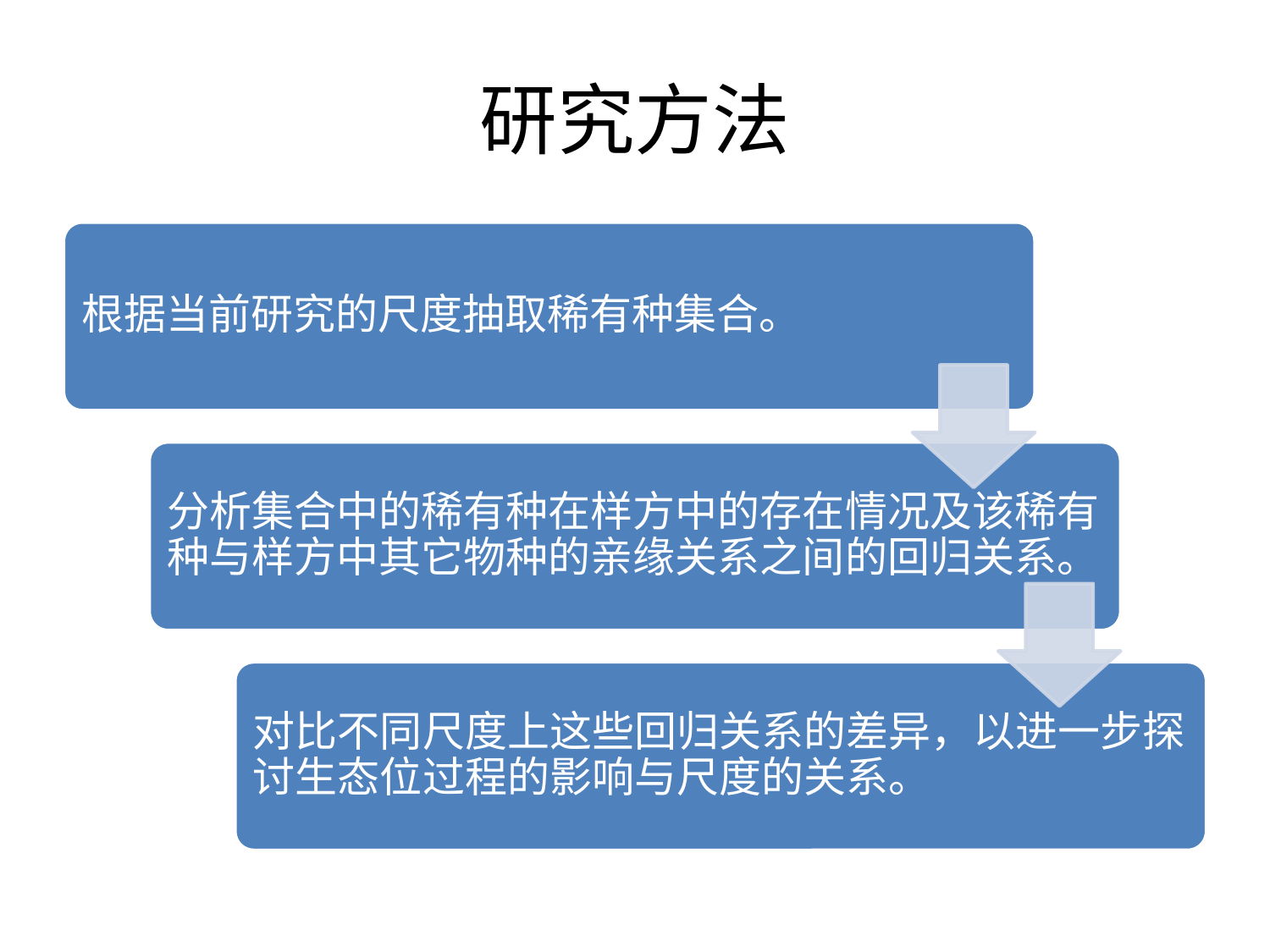

# 研究方法
根据当前研究的尺度抽取稀有种集合。
分析集合中的稀有种在样方中的存在情况及该稀有种与样方中其它物种的亲缘关系之间的回归关系。
对比不同尺度上这些回归关系的差异，以进一步探讨生态位过程的影响与尺度的关系。